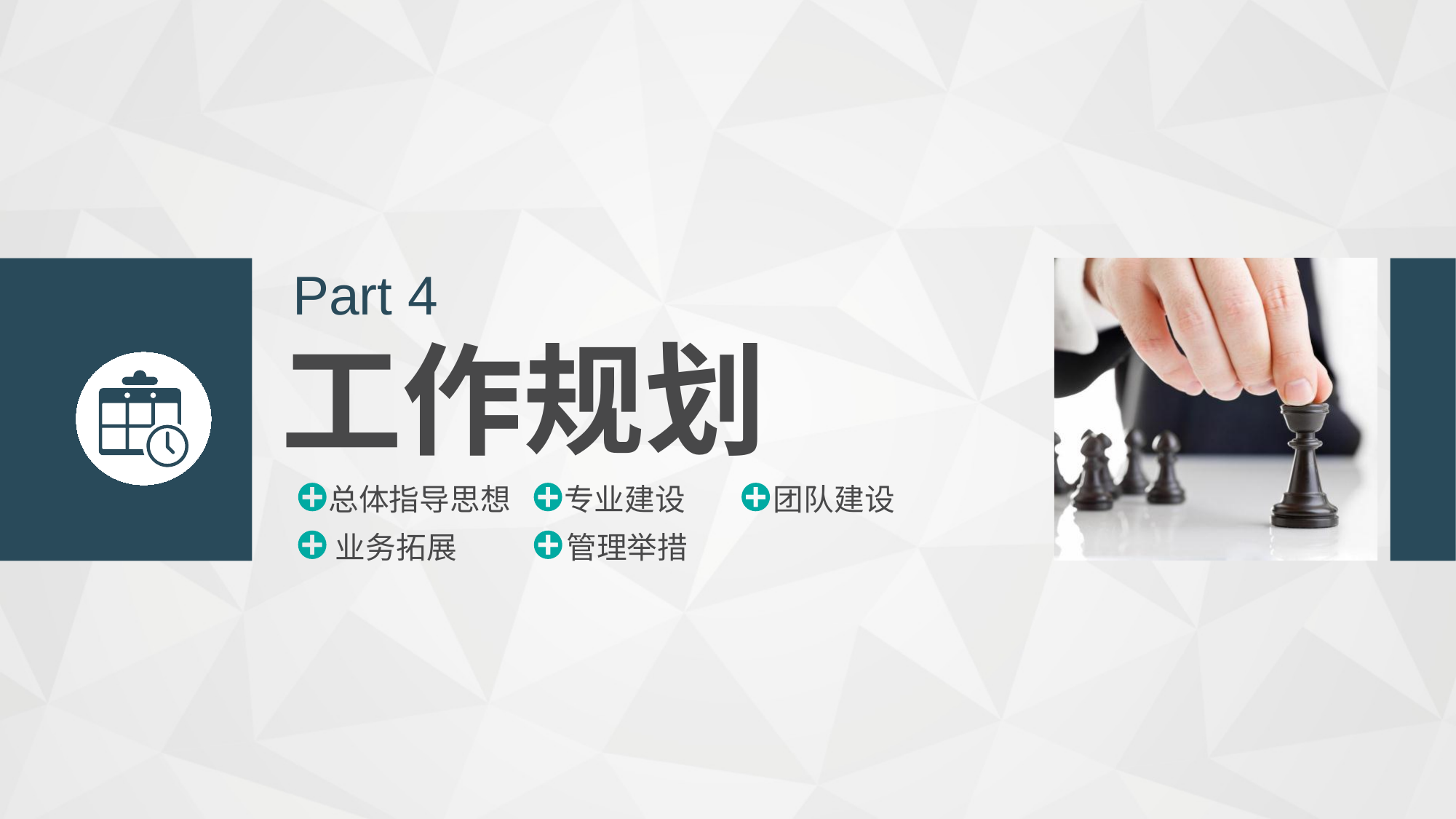

Part 4

工作规划

总体指导思想
专业建设
团队建设

业务拓展
管理举措